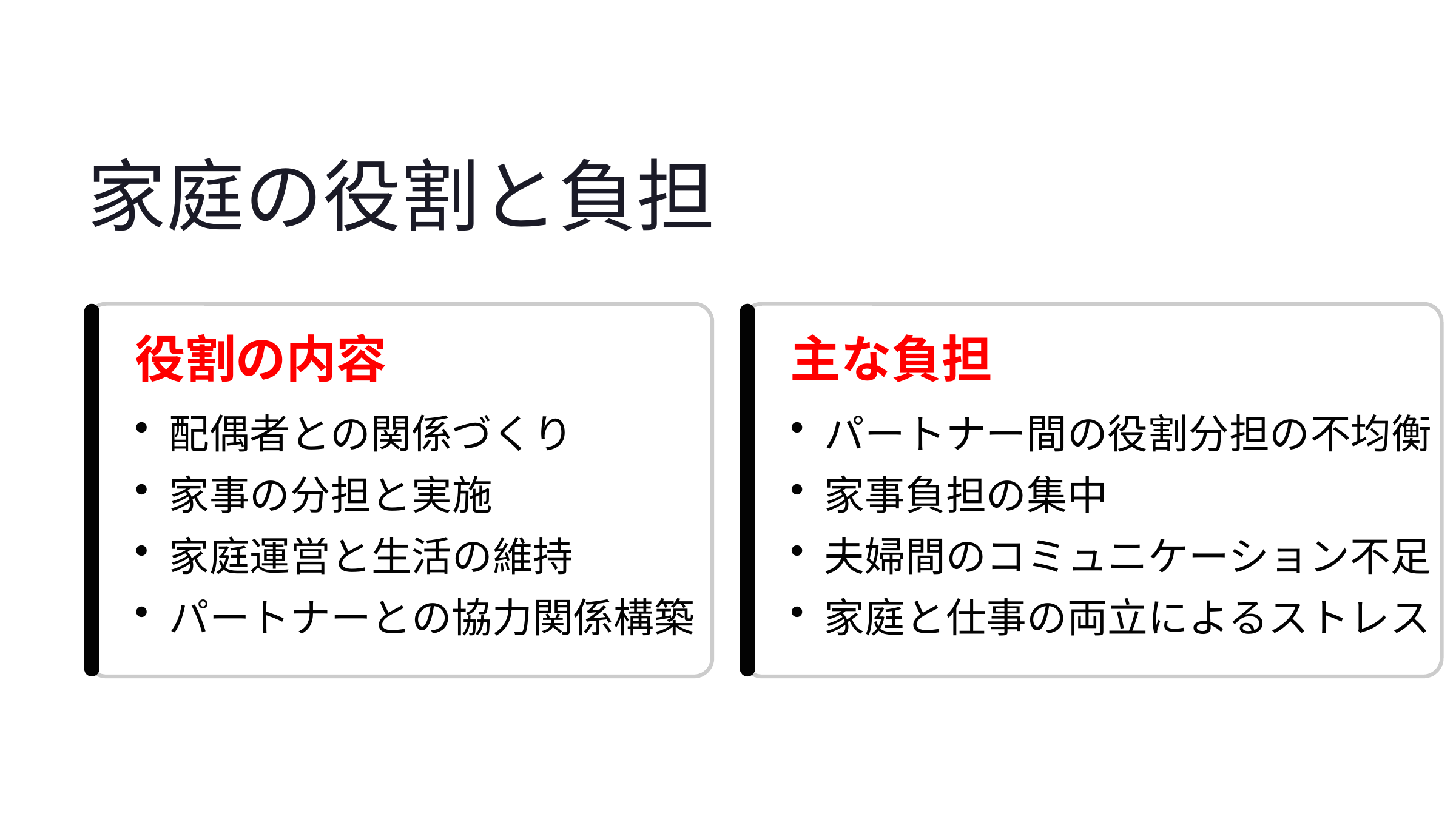

家庭の役割と負担

役割の内容
主な負担
配偶者との関係づくり
パートナー間の役割分担の不均衡
家事の分担と実施
家事負担の集中
家庭運営と生活の維持
夫婦間のコミュニケーション不足
パートナーとの協力関係構築
家庭と仕事の両立によるストレス